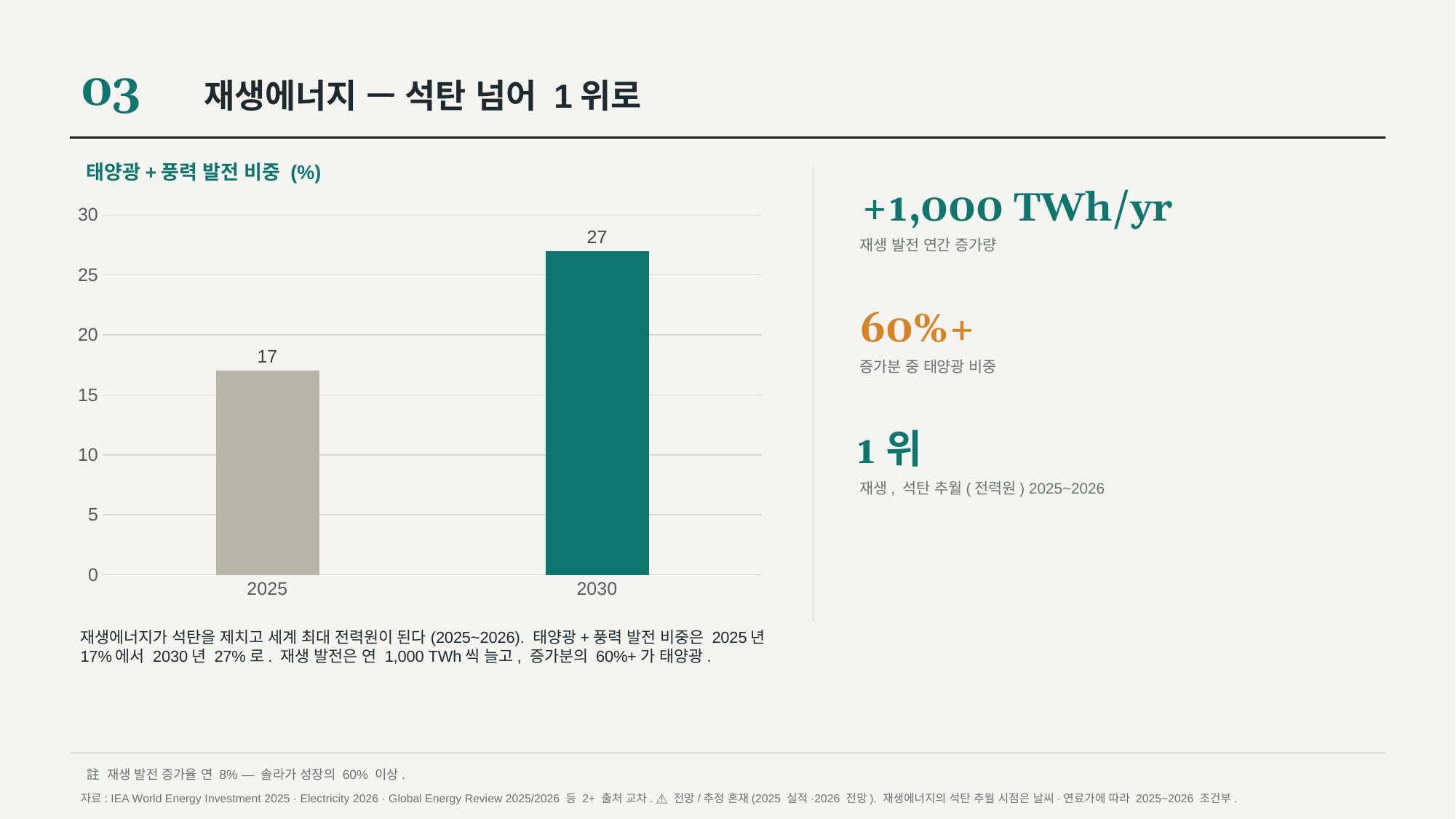

03
재생에너지 — 석탄 넘어 1위로

태양광+풍력 발전 비중 (%)

+1,000 TWh/yr

### Chart

| Category |  |
|---|---|
| 2025 | 17.0 |
| 2030 | 27.0 |
재생 발전 연간 증가량
60%+
증가분 중 태양광 비중
1위
재생, 석탄 추월(전력원) 2025~2026
재생에너지가 석탄을 제치고 세계 최대 전력원이 된다(2025~2026). 태양광+풍력 발전 비중은 2025년 17%에서 2030년 27%로. 재생 발전은 연 1,000 TWh씩 늘고, 증가분의 60%+가 태양광.

註  재생 발전 증가율 연 8% — 솔라가 성장의 60% 이상.
자료: IEA World Energy Investment 2025 · Electricity 2026 · Global Energy Review 2025/2026 등 2+ 출처 교차. ⚠ 전망/추정 혼재(2025 실적·2026 전망). 재생에너지의 석탄 추월 시점은 날씨·연료가에 따라 2025~2026 조건부.